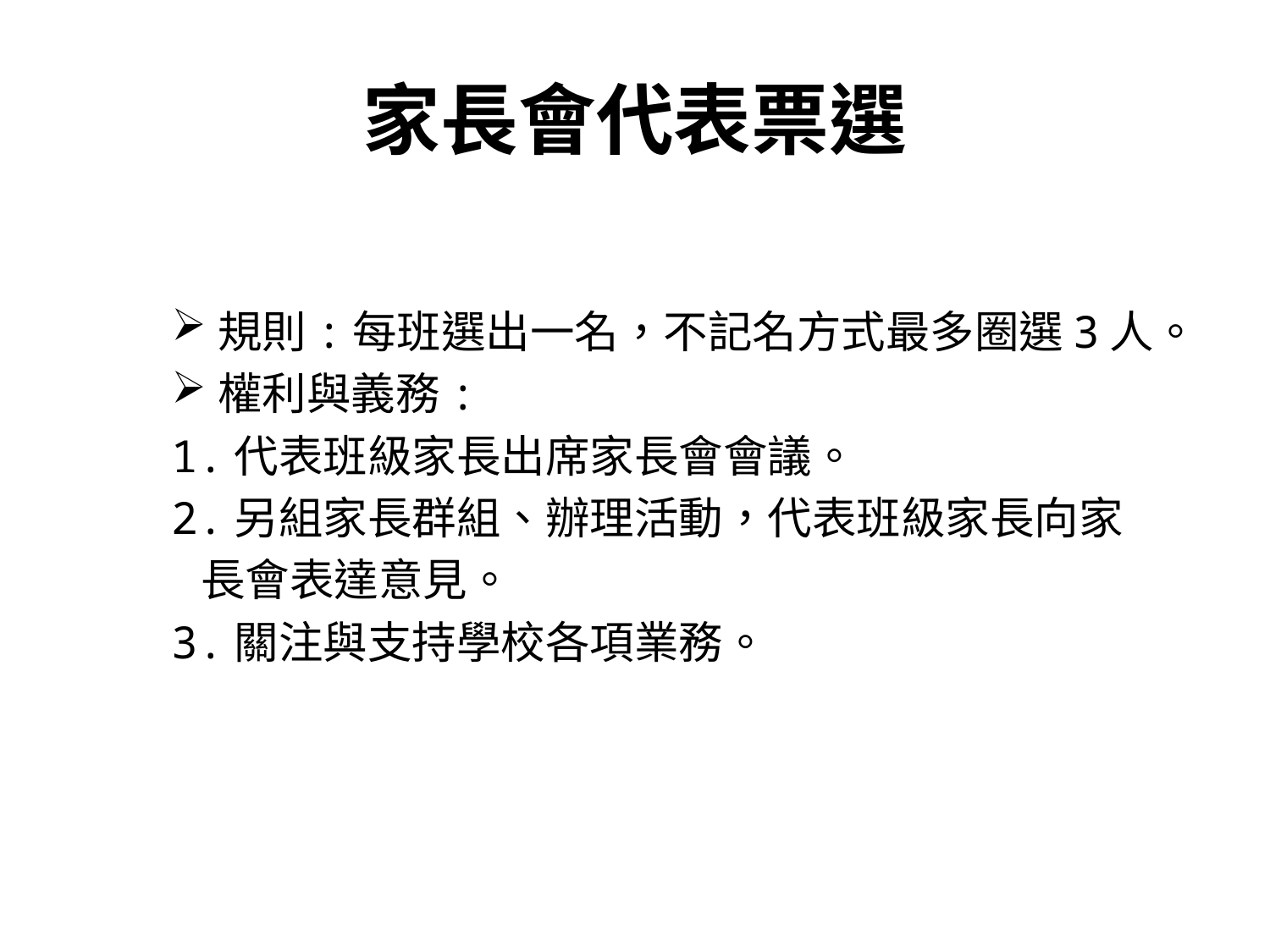

# 家長會代表票選
規則:每班選出一名，不記名方式最多圈選3人。
權利與義務:
1.代表班級家長出席家長會會議。
2.另組家長群組、辦理活動，代表班級家長向家
  長會表達意見。
3.關注與支持學校各項業務。